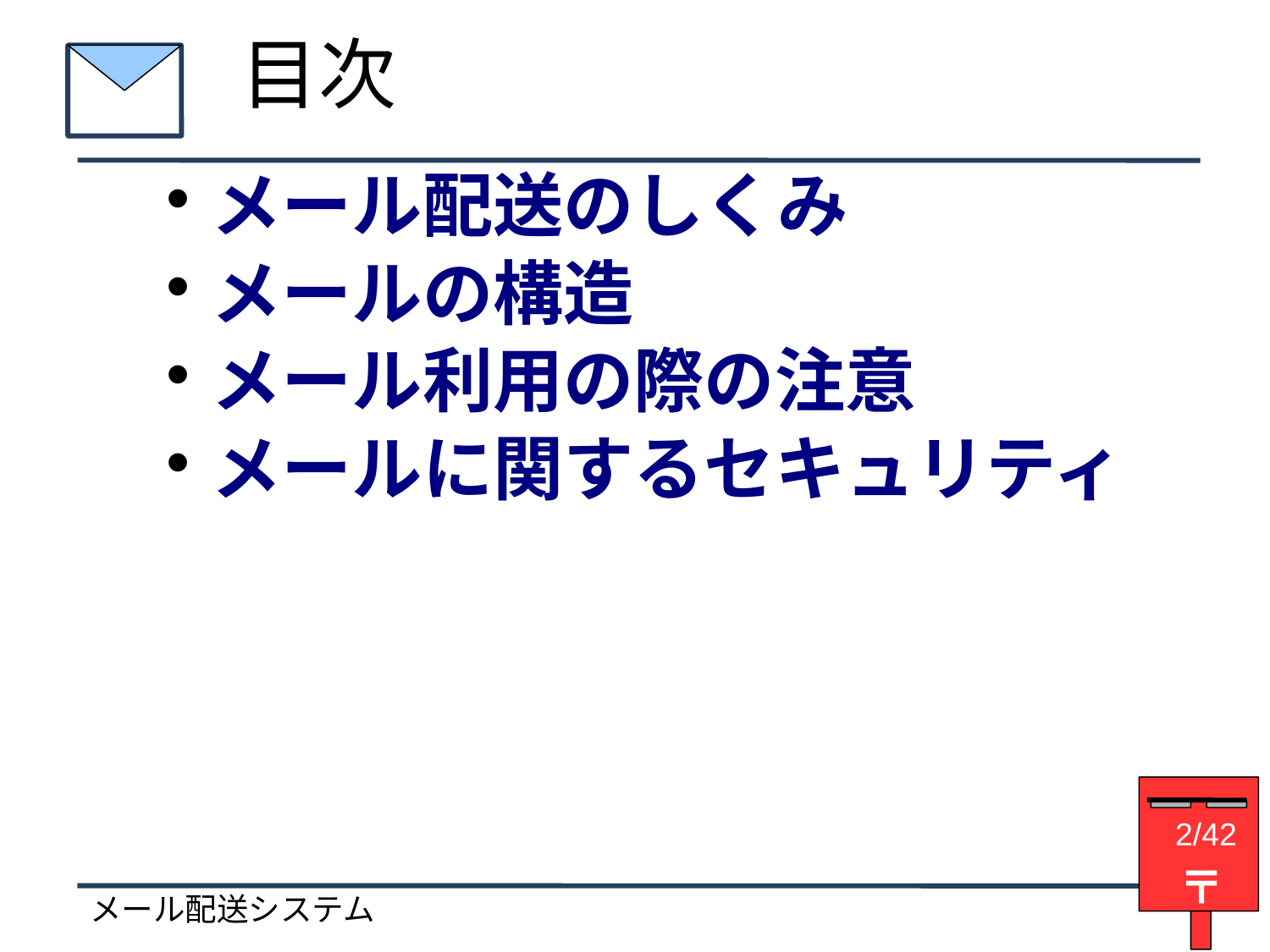

目次
メール配送のしくみ
メールの構造
メール利用の際の注意
メールに関するセキュリティ